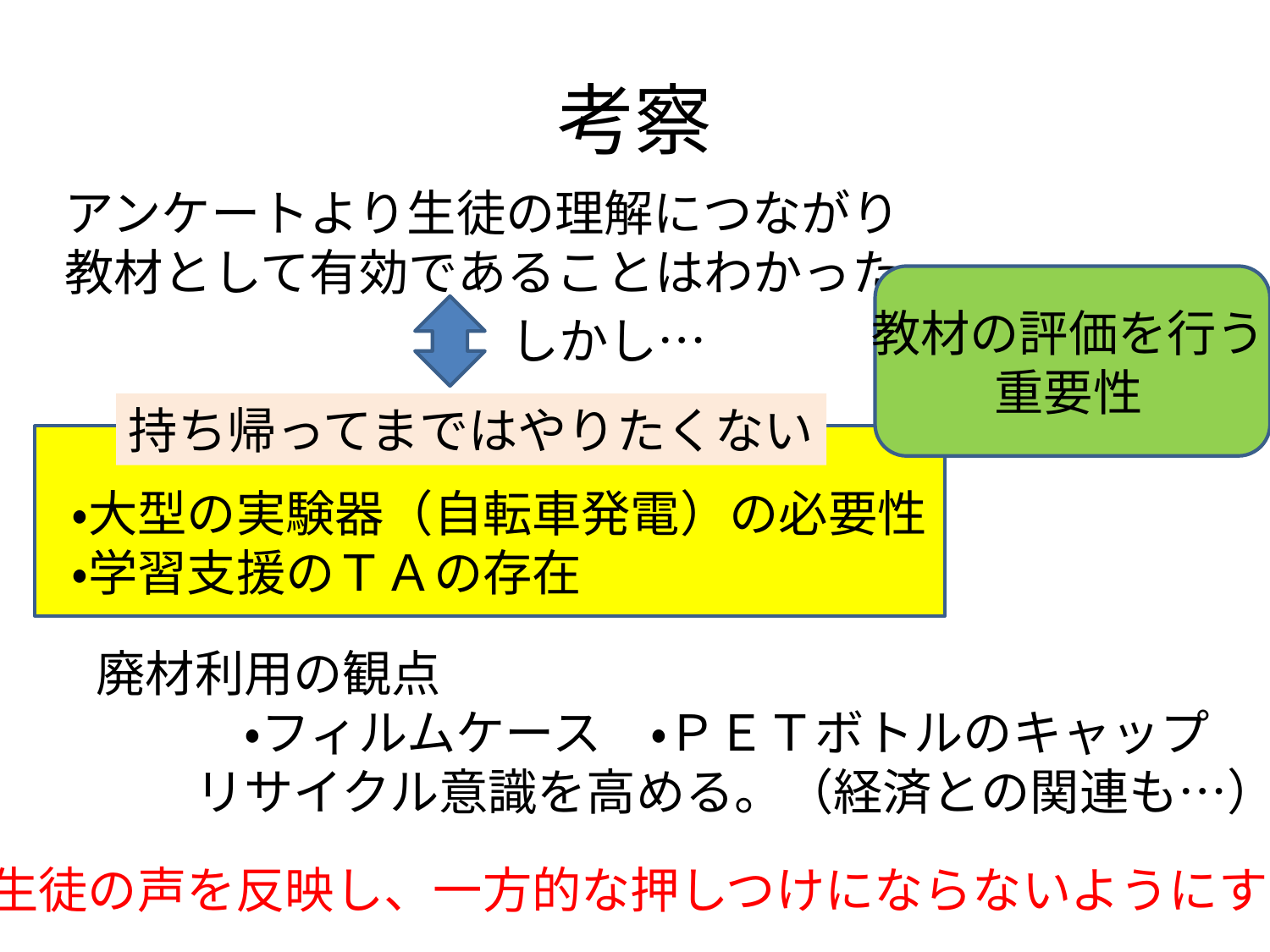

# 考察
アンケートより生徒の理解につながり
教材として有効であることはわかった

教材の評価を行う
重要性
しかし…
持ち帰ってまではやりたくない

・大型の実験器（自転車発電）の必要性
・学習支援のＴＡの存在
廃材利用の観点
　　　・フィルムケース　・ＰＥＴボトルのキャップ
　　リサイクル意識を高める。（経済との関連も…）
生徒の声を反映し、一方的な押しつけにならないようにする